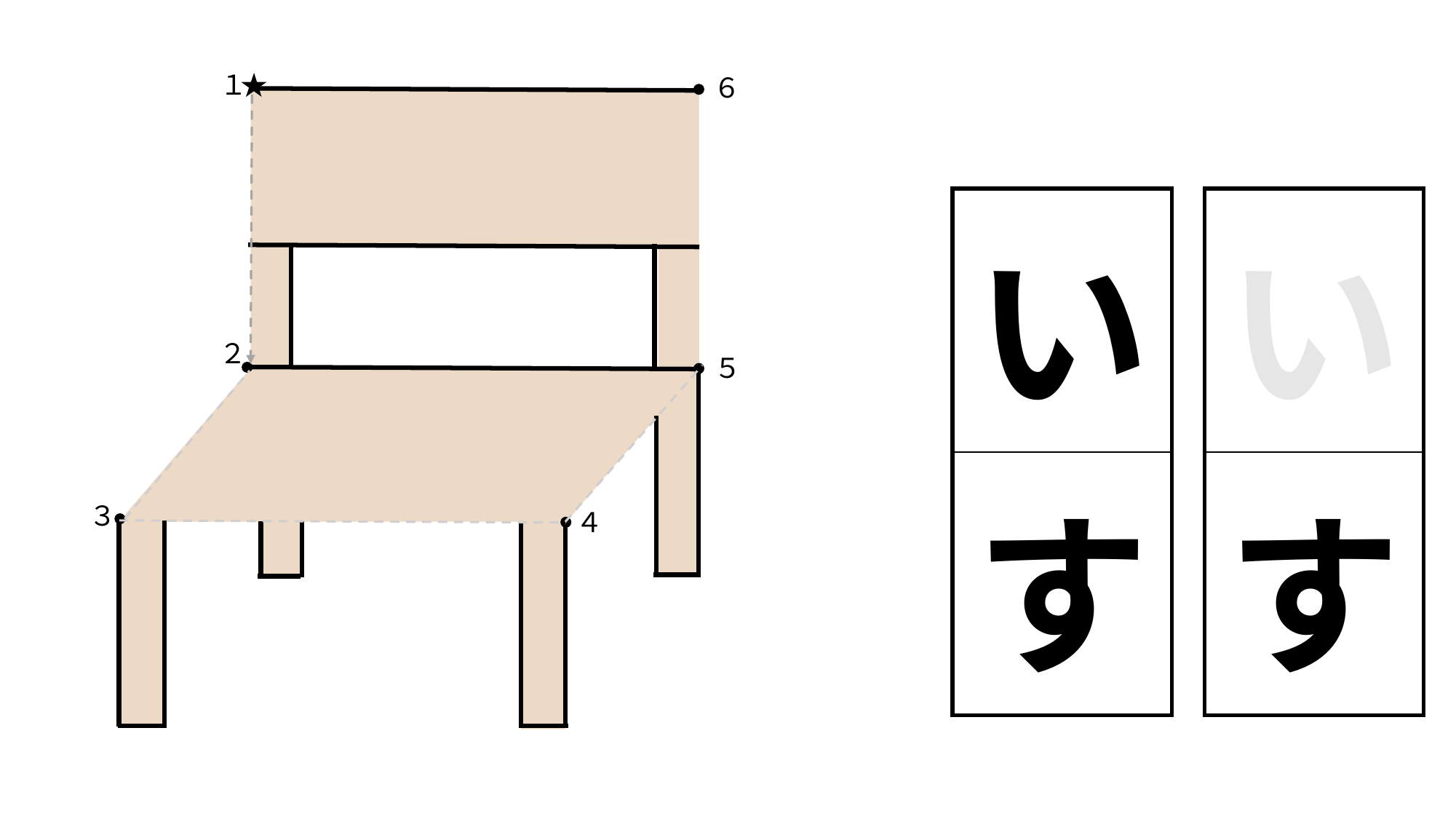

１
６

| い |
| --- |
| す |
| い |
| --- |
| す |
２
５

３
４